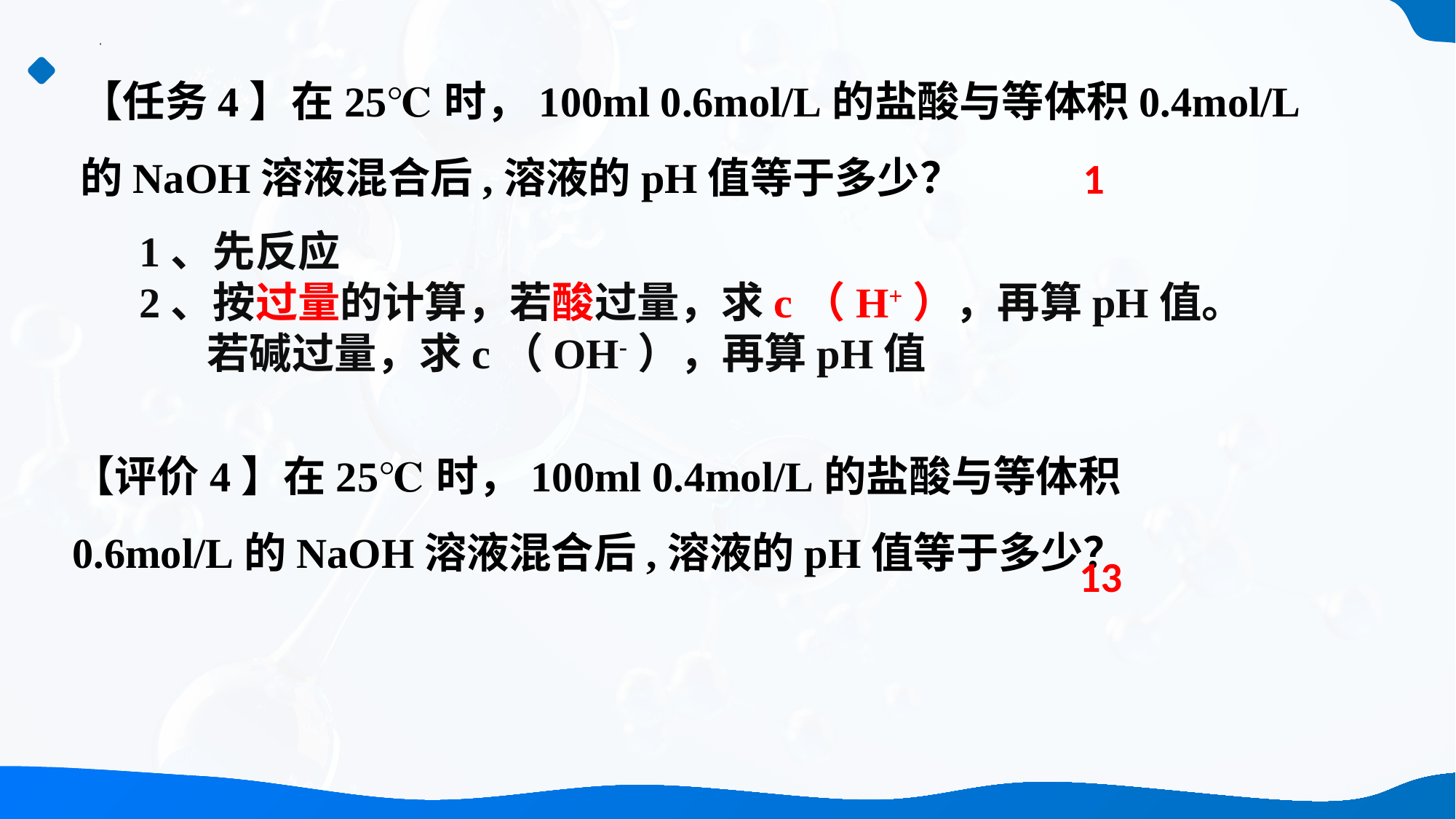

【任务4】在25℃时，100ml 0.6mol/L的盐酸与等体积0.4mol/L的NaOH溶液混合后,溶液的pH值等于多少？
1
1、先反应
2、按过量的计算，若酸过量，求c（H+），再算pH值。
      若碱过量，求c（OH-），再算pH值
【评价4】在25℃时，100ml 0.4mol/L的盐酸与等体积0.6mol/L的NaOH溶液混合后,溶液的pH值等于多少？
13